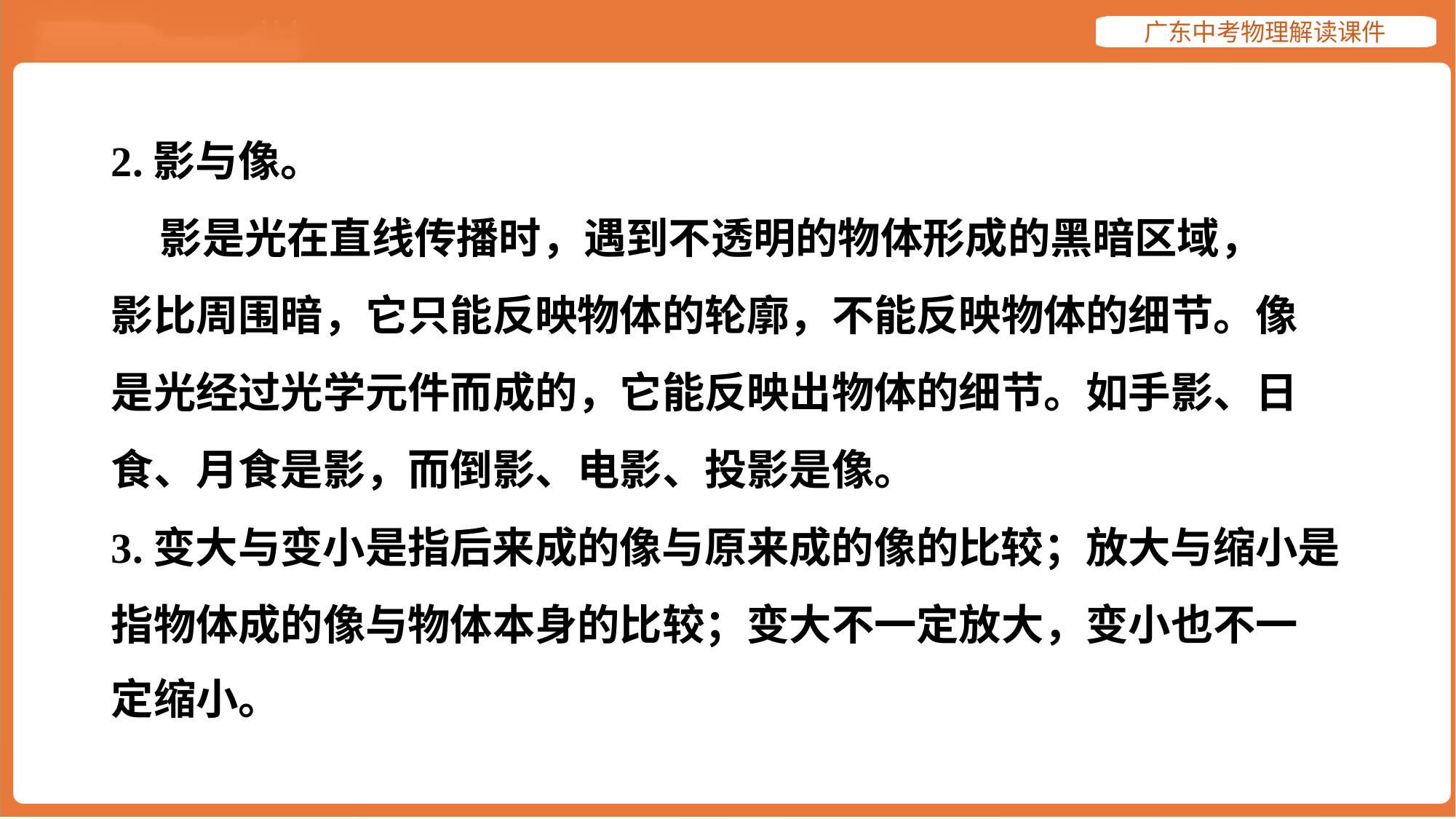

2.影与像。
    影是光在直线传播时，遇到不透明的物体形成的黑暗区域，
影比周围暗，它只能反映物体的轮廓，不能反映物体的细节。像
是光经过光学元件而成的，它能反映出物体的细节。如手影、日
食、月食是影，而倒影、电影、投影是像。
3.变大与变小是指后来成的像与原来成的像的比较；放大与缩小是
指物体成的像与物体本身的比较；变大不一定放大，变小也不一
定缩小。